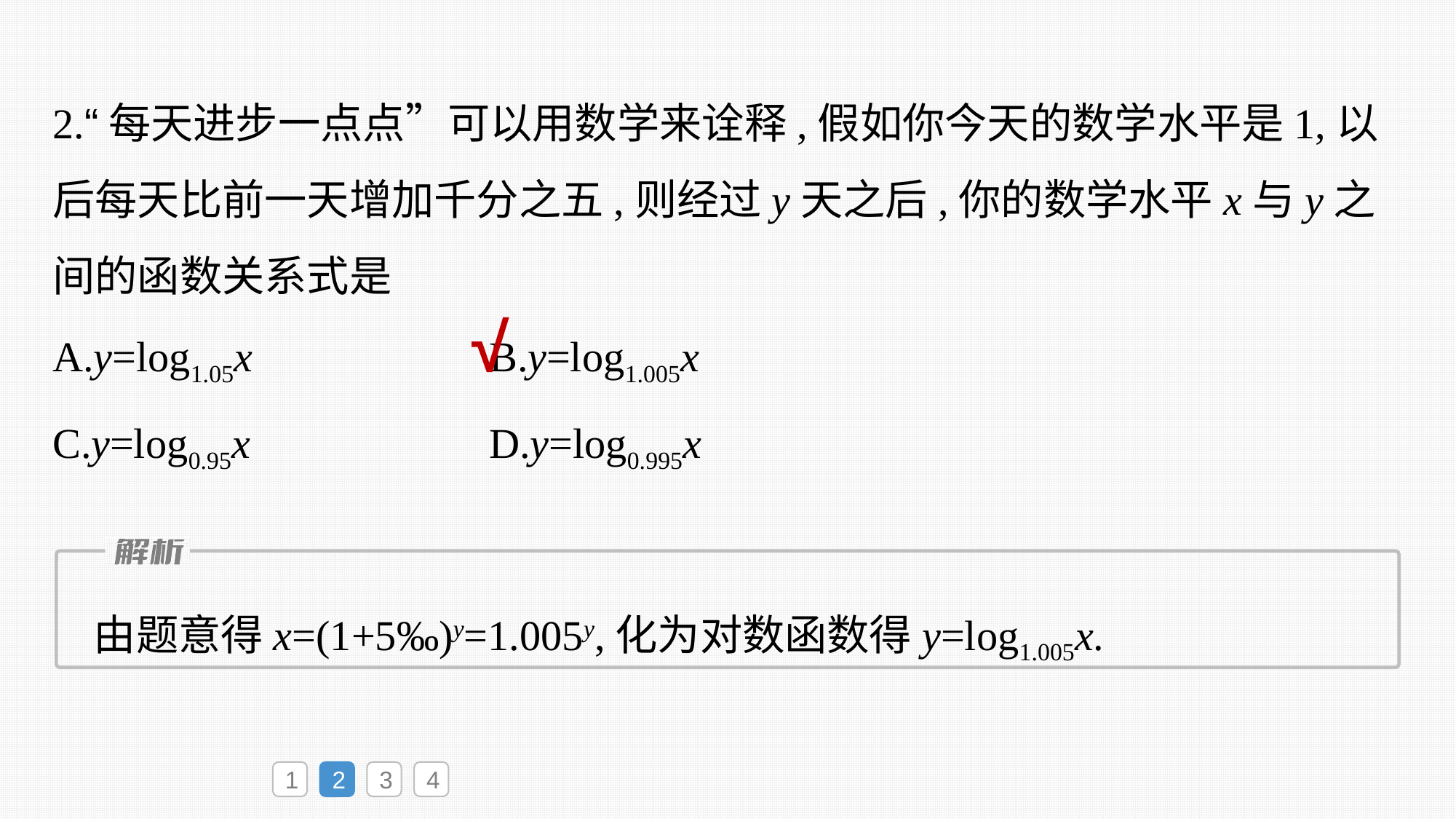

2.“每天进步一点点”可以用数学来诠释,假如你今天的数学水平是1,以后每天比前一天增加千分之五,则经过y天之后,你的数学水平x与y之间的函数关系式是
A.y=log1.05x			B.y=log1.005x
C.y=log0.95x			D.y=log0.995x
√

由题意得x=(1+5‰)y=1.005y,化为对数函数得y=log1.005x.
1
2
3
4